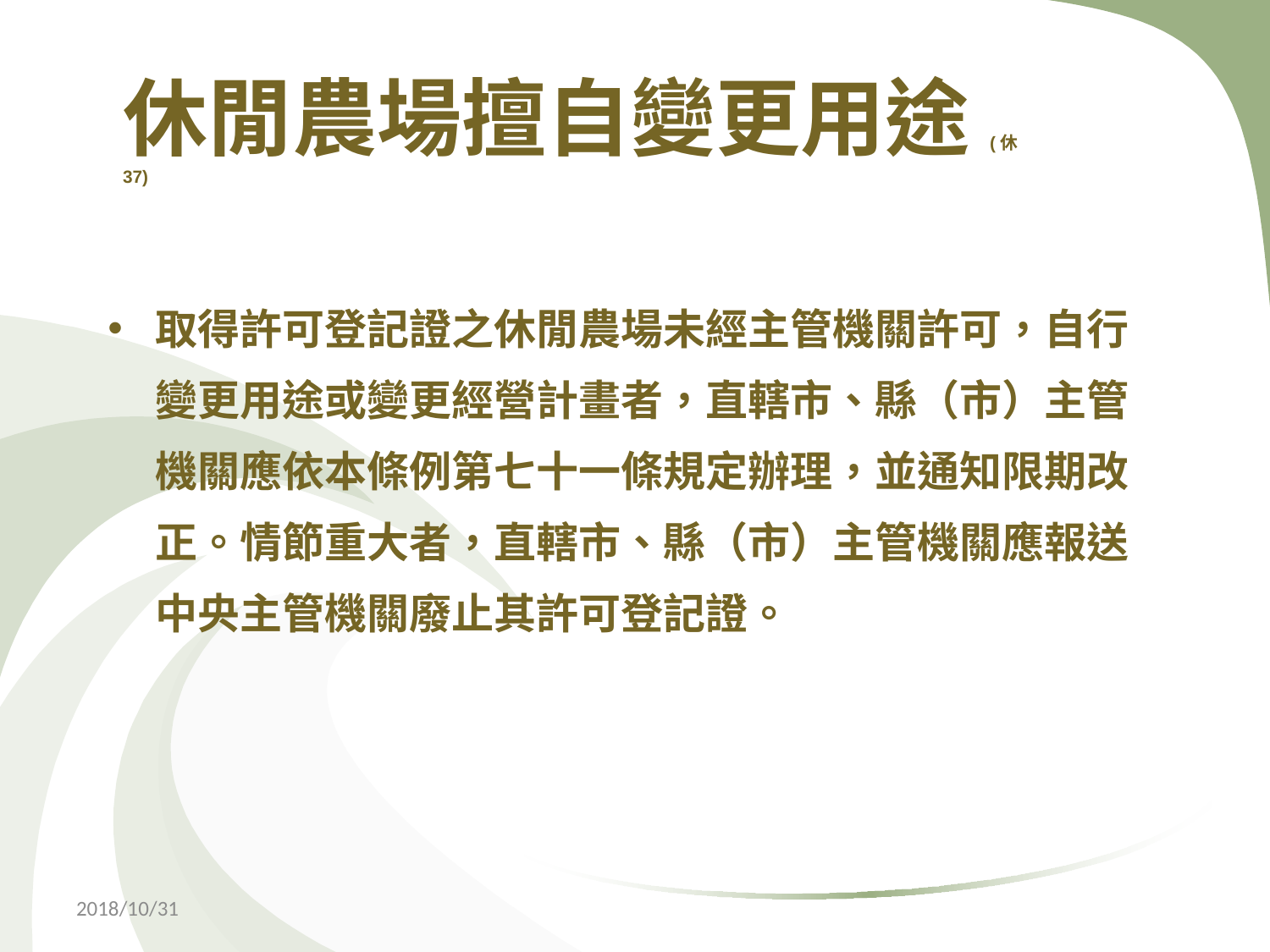

休閒農場擅自變更用途(休37)
取得許可登記證之休閒農場未經主管機關許可，自行變更用途或變更經營計畫者，直轄市、縣（市）主管機關應依本條例第七十一條規定辦理，並通知限期改正。情節重大者，直轄市、縣（市）主管機關應報送中央主管機關廢止其許可登記證。
2018/10/31